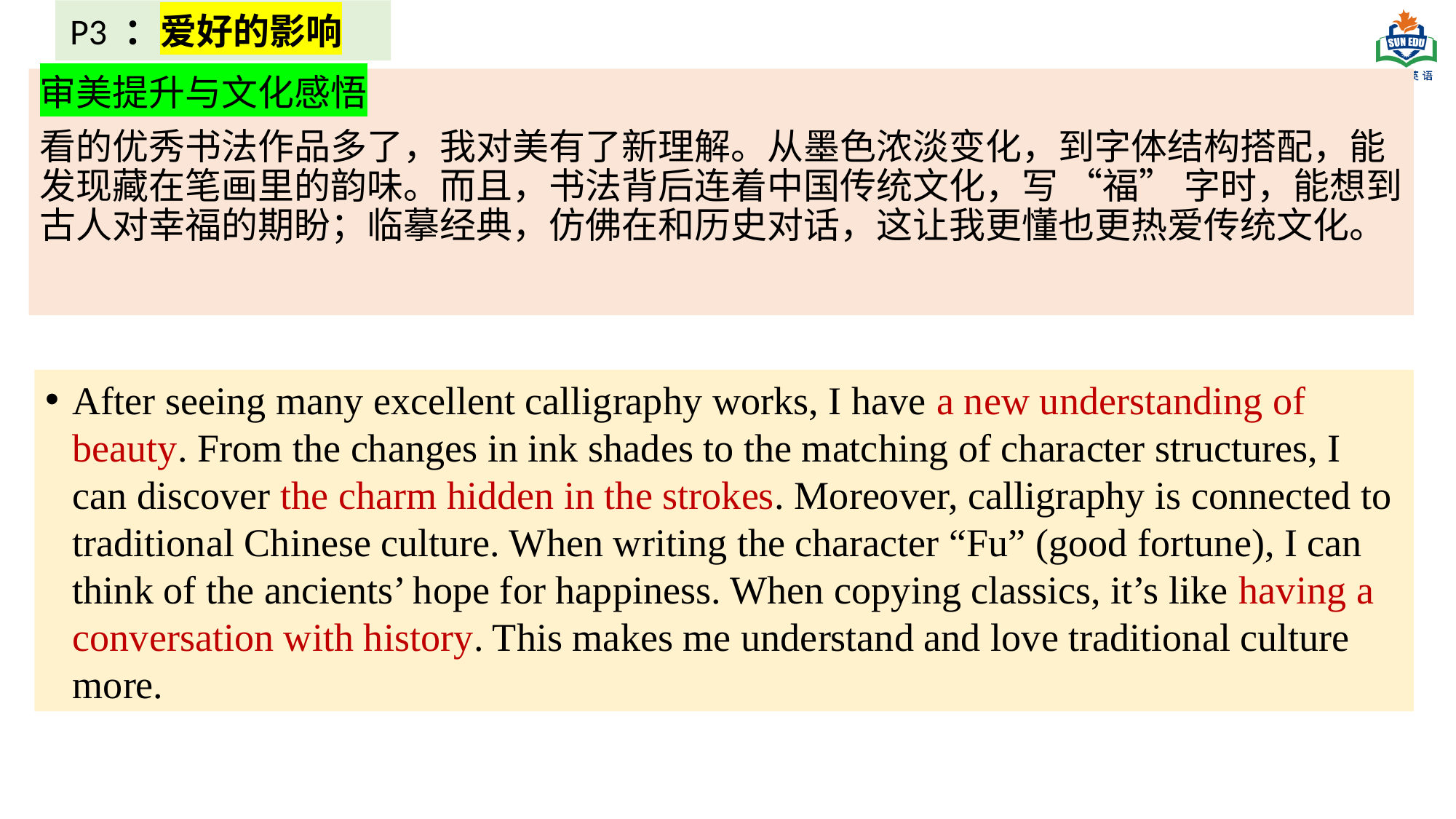

P3 ：爱好的影响
审美提升与文化感悟
看的优秀书法作品多了，我对美有了新理解。从墨色浓淡变化，到字体结构搭配，能发现藏在笔画里的韵味。而且，书法背后连着中国传统文化，写 “福” 字时，能想到古人对幸福的期盼；临摹经典，仿佛在和历史对话，这让我更懂也更热爱传统文化。
After seeing many excellent calligraphy works, I have a new understanding of beauty. From the changes in ink shades to the matching of character structures, I can discover the charm hidden in the strokes. Moreover, calligraphy is connected to traditional Chinese culture. When writing the character “Fu” (good fortune), I can think of the ancients’ hope for happiness. When copying classics, it’s like having a conversation with history. This makes me understand and love traditional culture more.